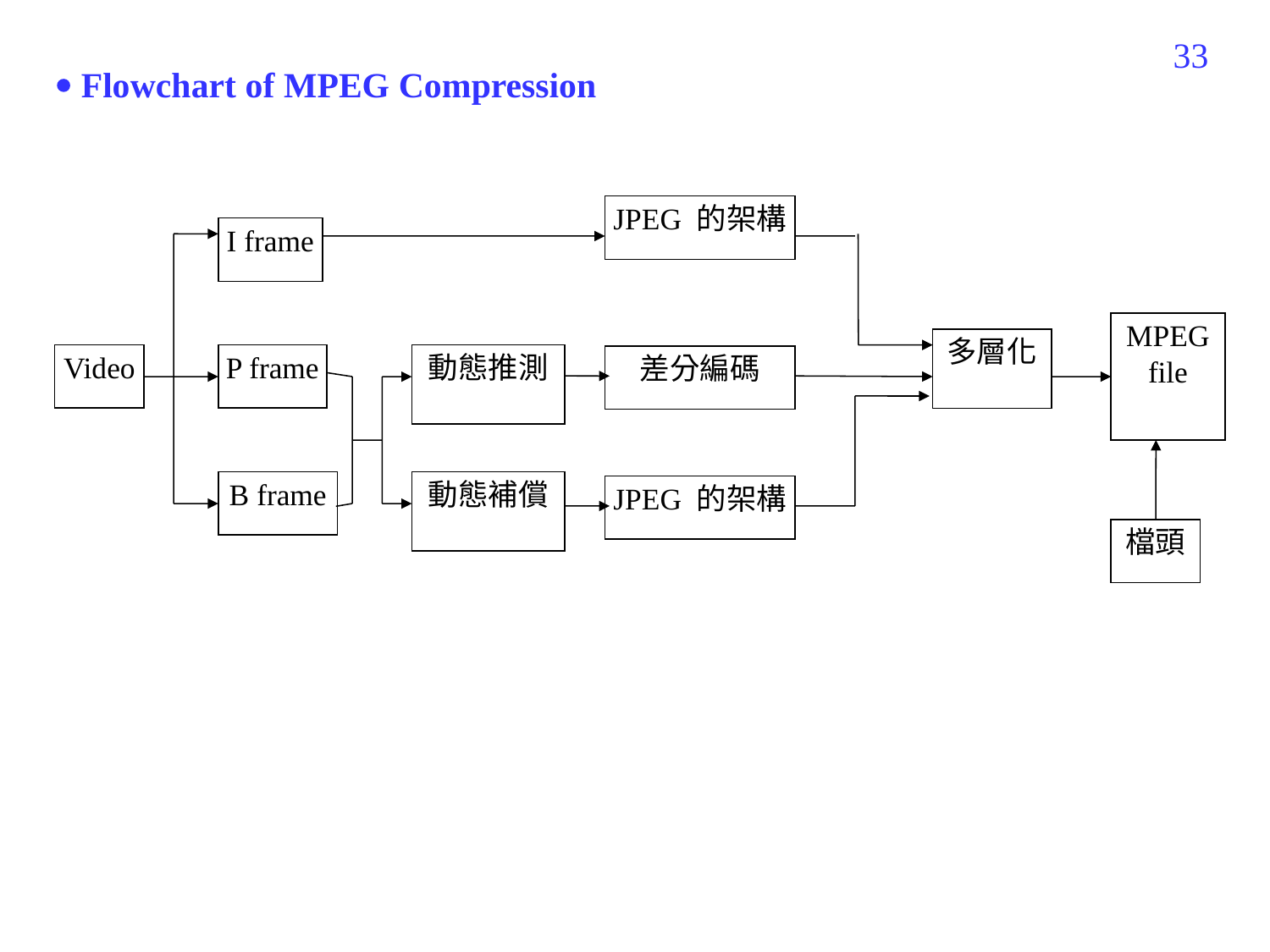

33
• Flowchart of MPEG Compression

JPEG 的架構
I frame

MPEG
file
多層化
Video
P frame
動態推測

差分編碼

B frame
動態補償
JPEG 的架構

檔頭